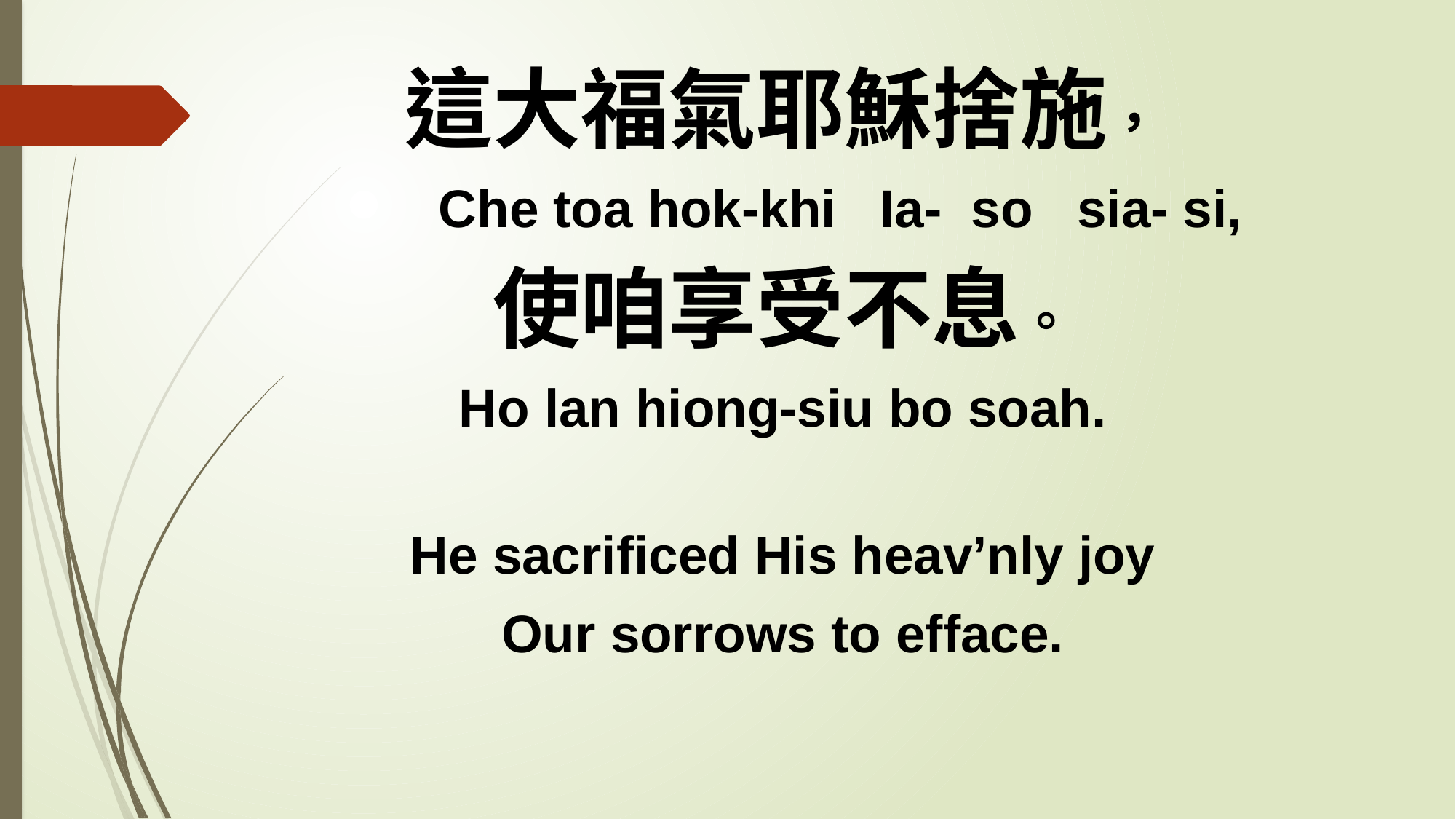

這大福氣耶穌捨施，
            Che toa hok-khi   Ia-  so   sia- si,
使咱享受不息。
Ho lan hiong-siu bo soah.

He sacrificed His heav’nly joy
Our sorrows to efface.